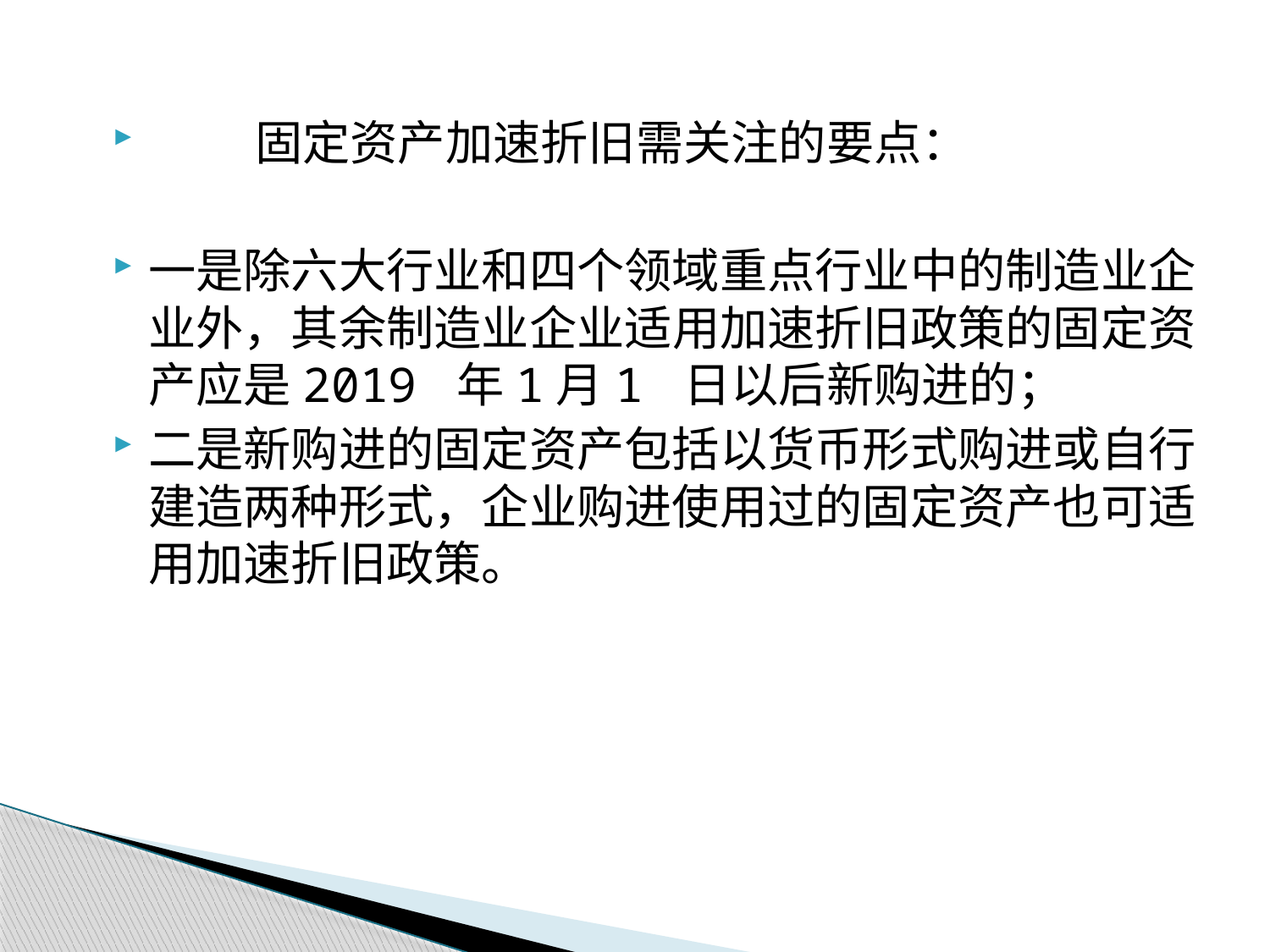

固定资产加速折旧需关注的要点：

一是除六大行业和四个领域重点行业中的制造业企业外，其余制造业企业适用加速折旧政策的固定资产应是2019 年1月1 日以后新购进的；
二是新购进的固定资产包括以货币形式购进或自行建造两种形式，企业购进使用过的固定资产也可适用加速折旧政策。